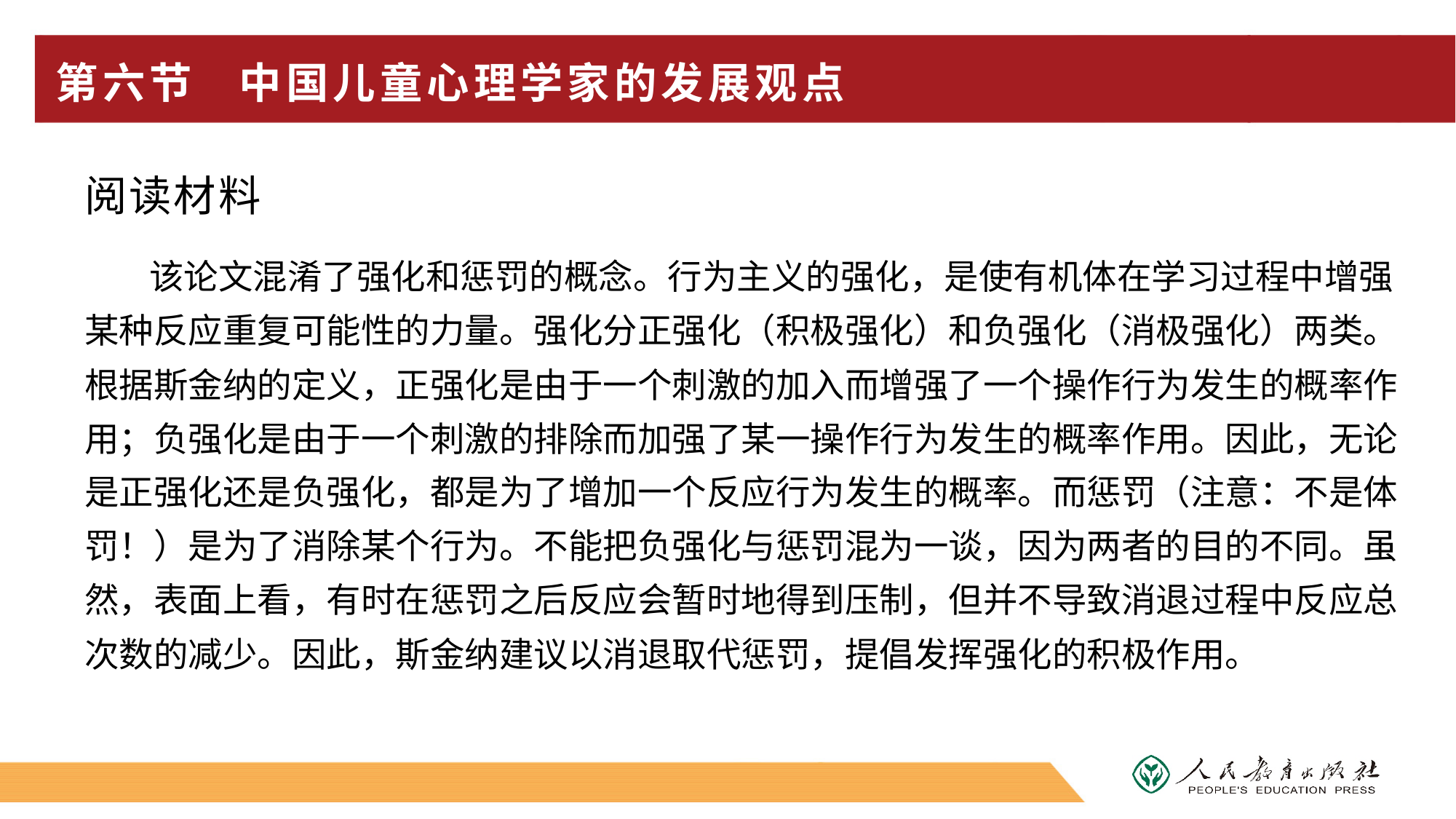

# 第六节   中国儿童心理学家的发展观点
阅读材料
该论文混淆了强化和惩罚的概念。行为主义的强化，是使有机体在学习过程中增强某种反应重复可能性的力量。强化分正强化（积极强化）和负强化（消极强化）两类。根据斯金纳的定义，正强化是由于一个刺激的加入而增强了一个操作行为发生的概率作用；负强化是由于一个刺激的排除而加强了某一操作行为发生的概率作用。因此，无论是正强化还是负强化，都是为了增加一个反应行为发生的概率。而惩罚（注意：不是体罚！）是为了消除某个行为。不能把负强化与惩罚混为一谈，因为两者的目的不同。虽然，表面上看，有时在惩罚之后反应会暂时地得到压制，但并不导致消退过程中反应总次数的减少。因此，斯金纳建议以消退取代惩罚，提倡发挥强化的积极作用。